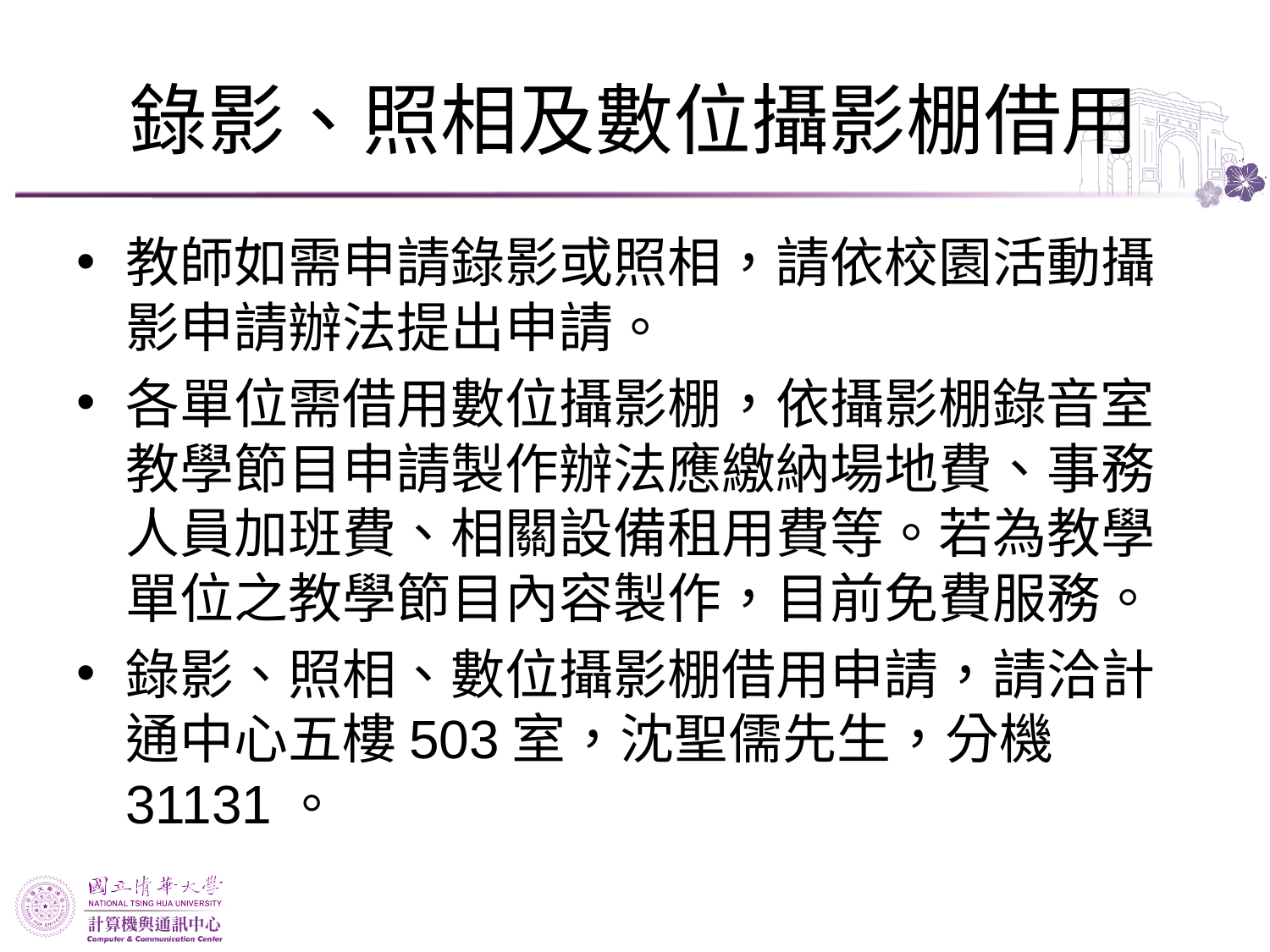

14
# 錄影、照相及數位攝影棚借用
教師如需申請錄影或照相，請依校園活動攝影申請辦法提出申請。
各單位需借用數位攝影棚，依攝影棚錄音室教學節目申請製作辦法應繳納場地費、事務人員加班費、相關設備租用費等。若為教學單位之教學節目內容製作，目前免費服務。
錄影、照相、數位攝影棚借用申請，請洽計通中心五樓503室，沈聖儒先生，分機 31131。